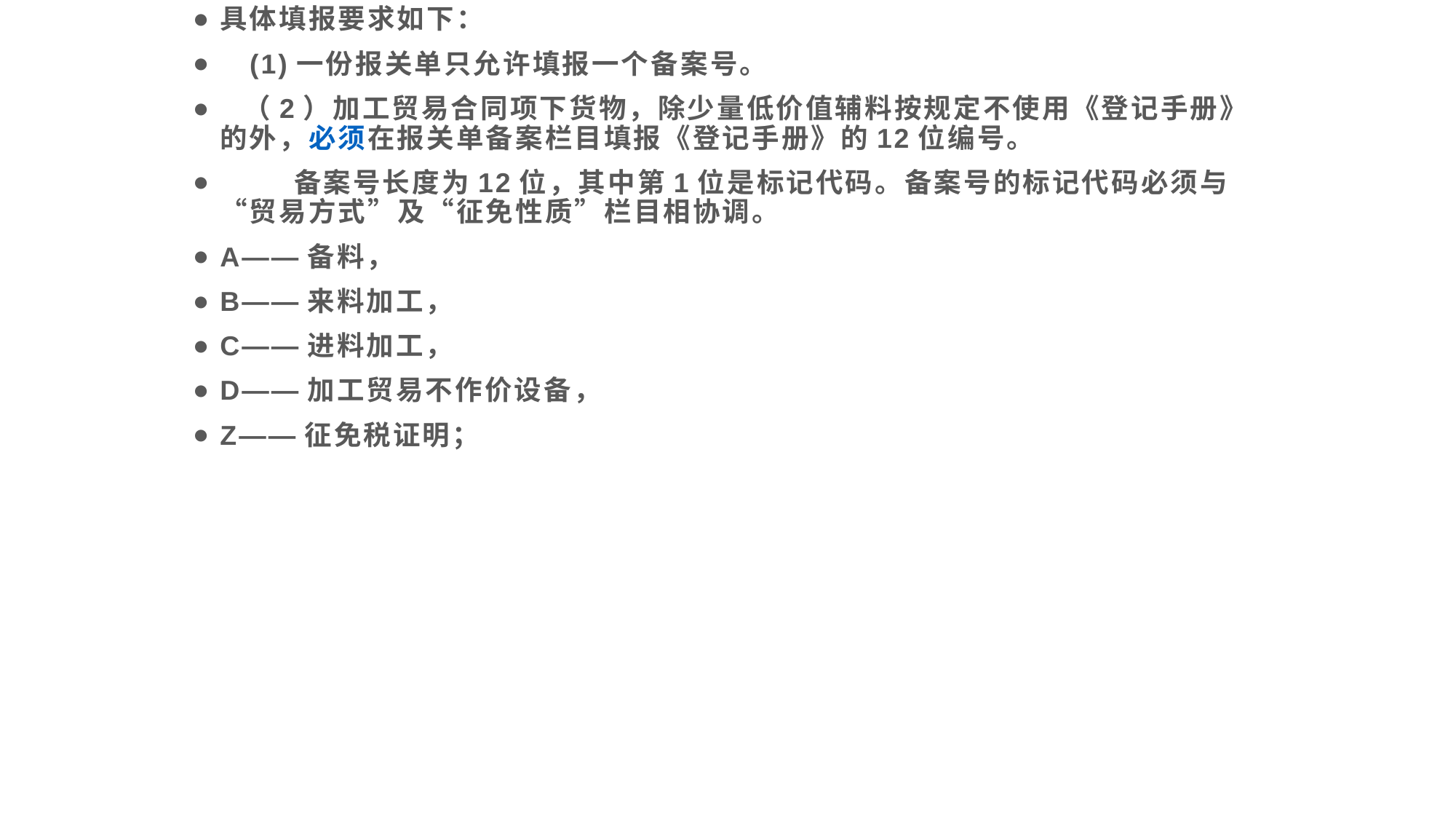

具体填报要求如下：
   (1)一份报关单只允许填报一个备案号。
  （2）加工贸易合同项下货物，除少量低价值辅料按规定不使用《登记手册》的外，必须在报关单备案栏目填报《登记手册》的12位编号。
        备案号长度为12位，其中第1位是标记代码。备案号的标记代码必须与“贸易方式”及“征免性质”栏目相协调。
A——备料，
B——来料加工，
C——进料加工，
D——加工贸易不作价设备，
Z——征免税证明；